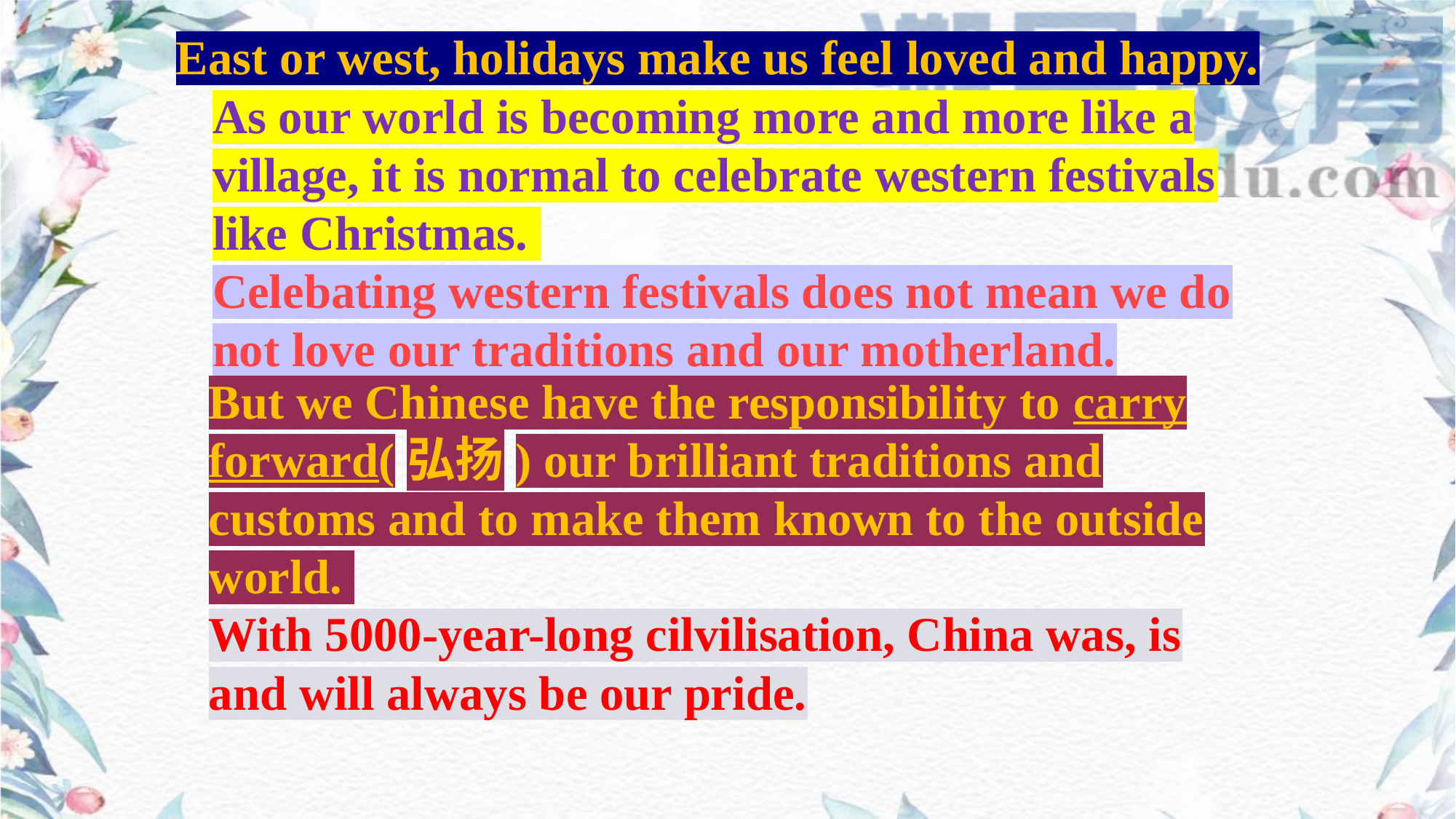

East or west, holidays make us feel loved and happy.

As our world is becoming more and more like a village, it is normal to celebrate western festivals like Christmas.
Celebating western festivals does not mean we do not love our traditions and our motherland.
But we Chinese have the responsibility to carry forward(弘扬) our brilliant traditions and customs and to make them known to the outside world.
With 5000-year-long cilvilisation, China was, is and will always be our pride.